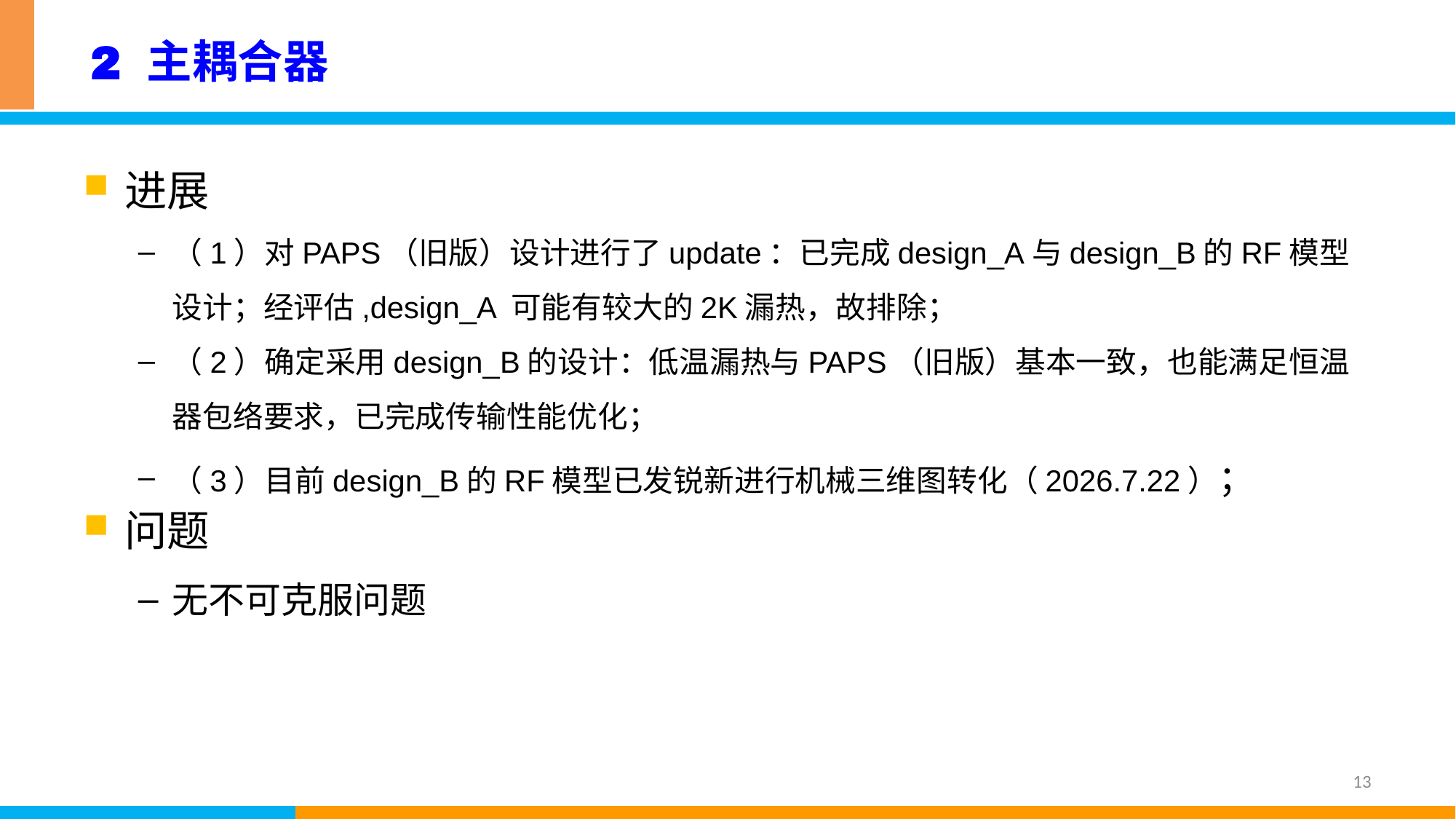

# 2 主耦合器
进展
（1）对PAPS（旧版）设计进行了update：已完成design_A与design_B的RF模型设计；经评估,design_A 可能有较大的2K漏热，故排除；
（2）确定采用design_B的设计：低温漏热与PAPS（旧版）基本一致，也能满足恒温器包络要求，已完成传输性能优化；
（3）目前design_B的RF模型已发锐新进行机械三维图转化（2026.7.22）；
问题
无不可克服问题

13